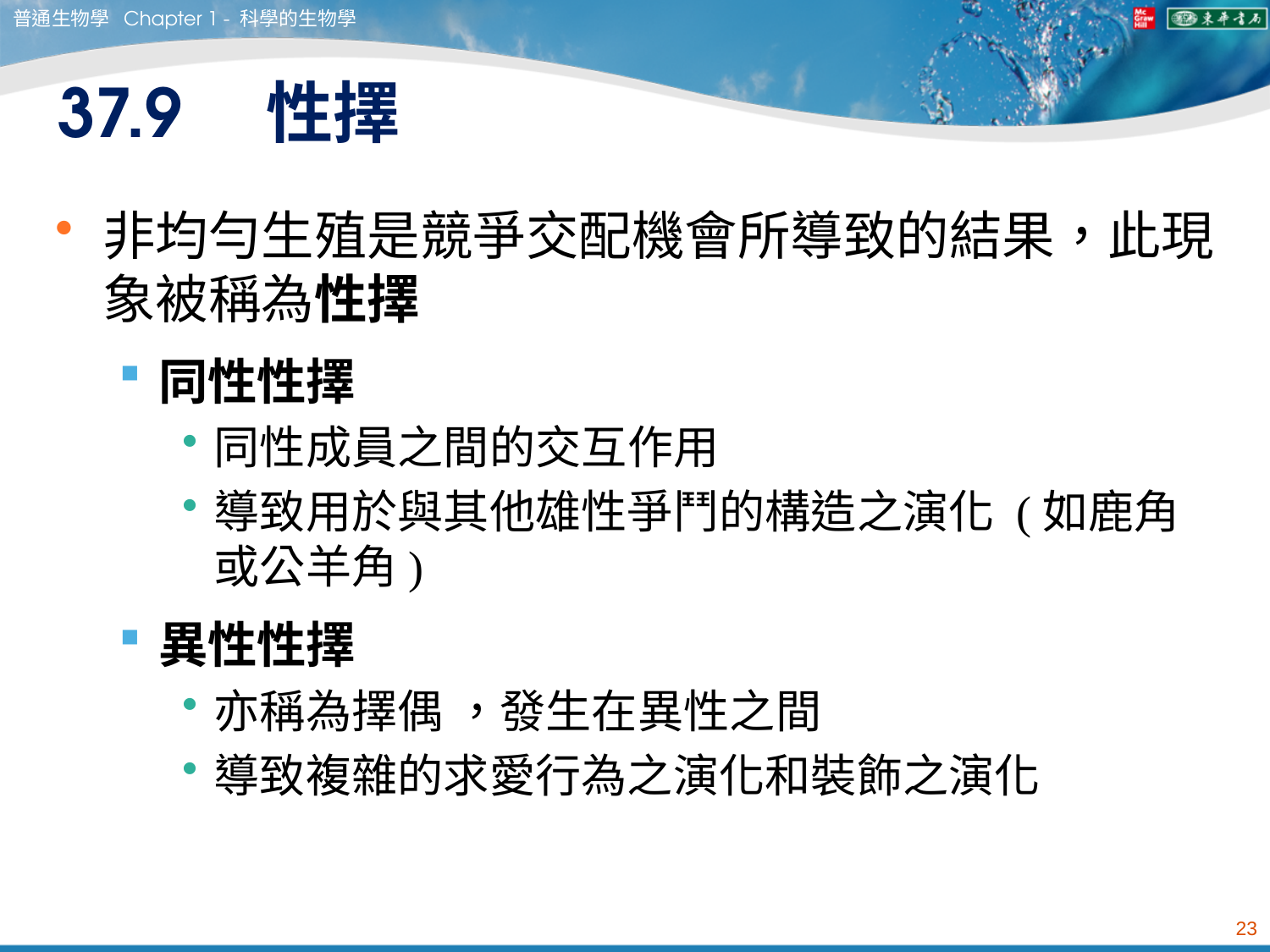

普通生物學  Chapter 1 - 科學的生物學
# 37.9　性擇
非均勻生殖是競爭交配機會所導致的結果，此現象被稱為性擇
同性性擇
同性成員之間的交互作用
導致用於與其他雄性爭鬥的構造之演化 (如鹿角或公羊角)
異性性擇
亦稱為擇偶 ，發生在異性之間
導致複雜的求愛行為之演化和裝飾之演化
23